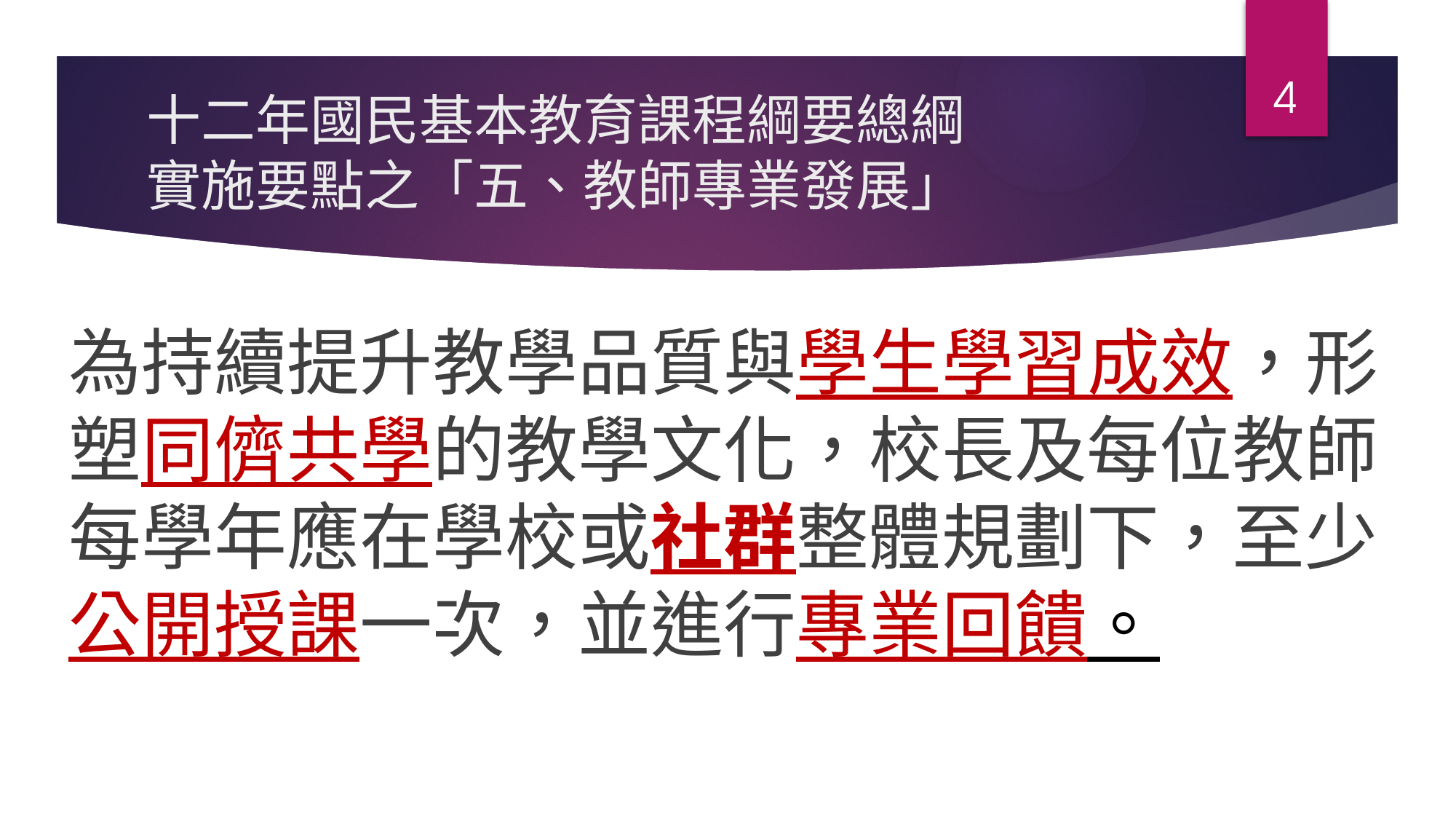

4
# 十二年國民基本教育課程綱要總綱 實施要點之「五、教師專業發展」
為持續提升教學品質與學生學習成效，形塑同儕共學的教學文化，校長及每位教師每學年應在學校或社群整體規劃下，至少公開授課一次，並進行專業回饋。